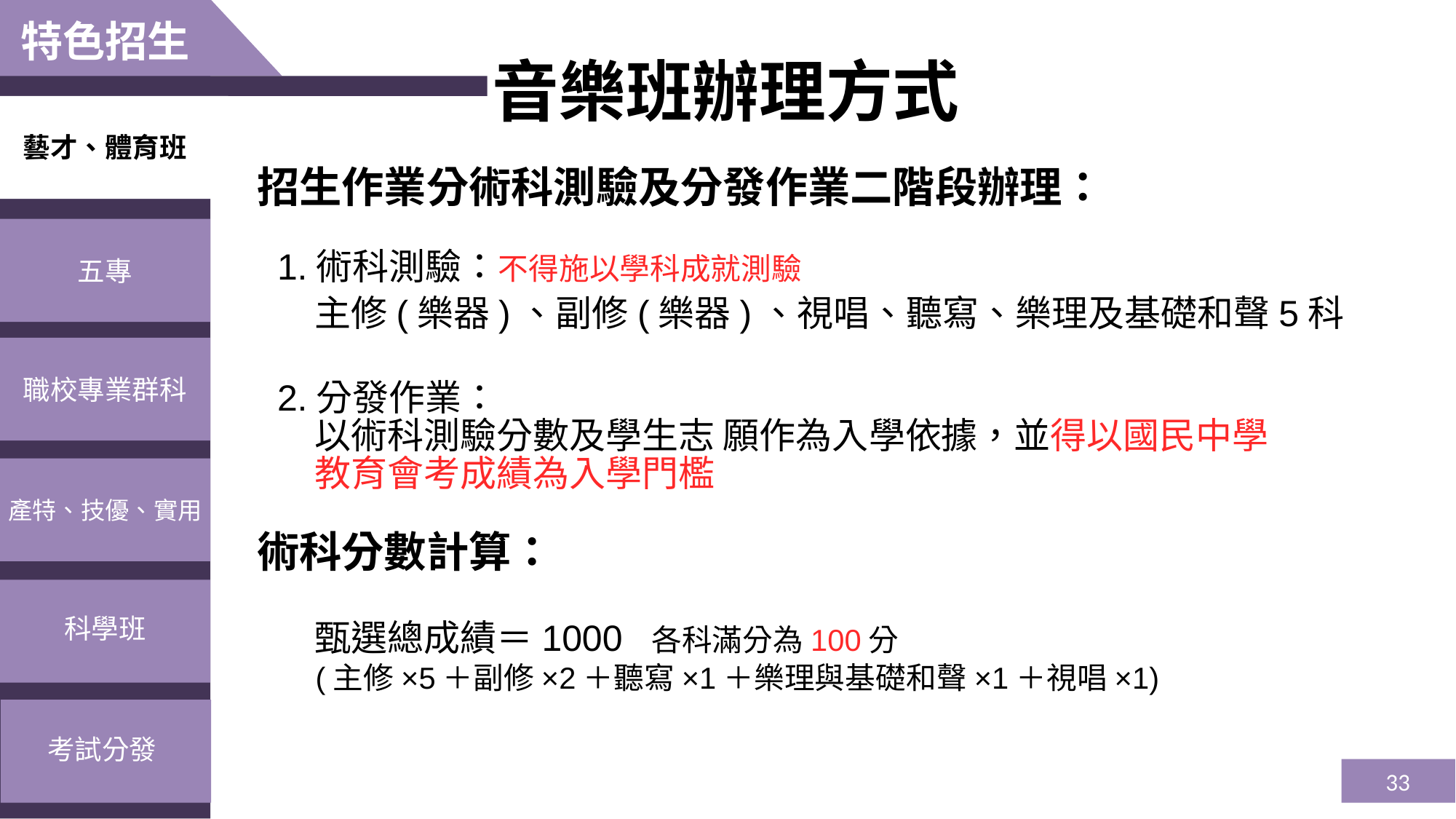

特色招生

音樂班辦理方式

藝才、體育班
招生作業分術科測驗及分發作業二階段辦理：

  1.術科測驗：不得施以學科成就測驗
      主修(樂器)、副修(樂器)、視唱、聽寫、樂理及基礎和聲5科

  2.分發作業：
      以術科測驗分數及學生志 願作為入學依據，並得以國民中學
      教育會考成績為入學門檻

術科分數計算：

      甄選總成績＝1000  各科滿分為100分
       (主修×5＋副修×2＋聽寫×1＋樂理與基礎和聲×1＋視唱×1)

五專

職校專業群科

產特、技優、實用

科學班

考試分發

33